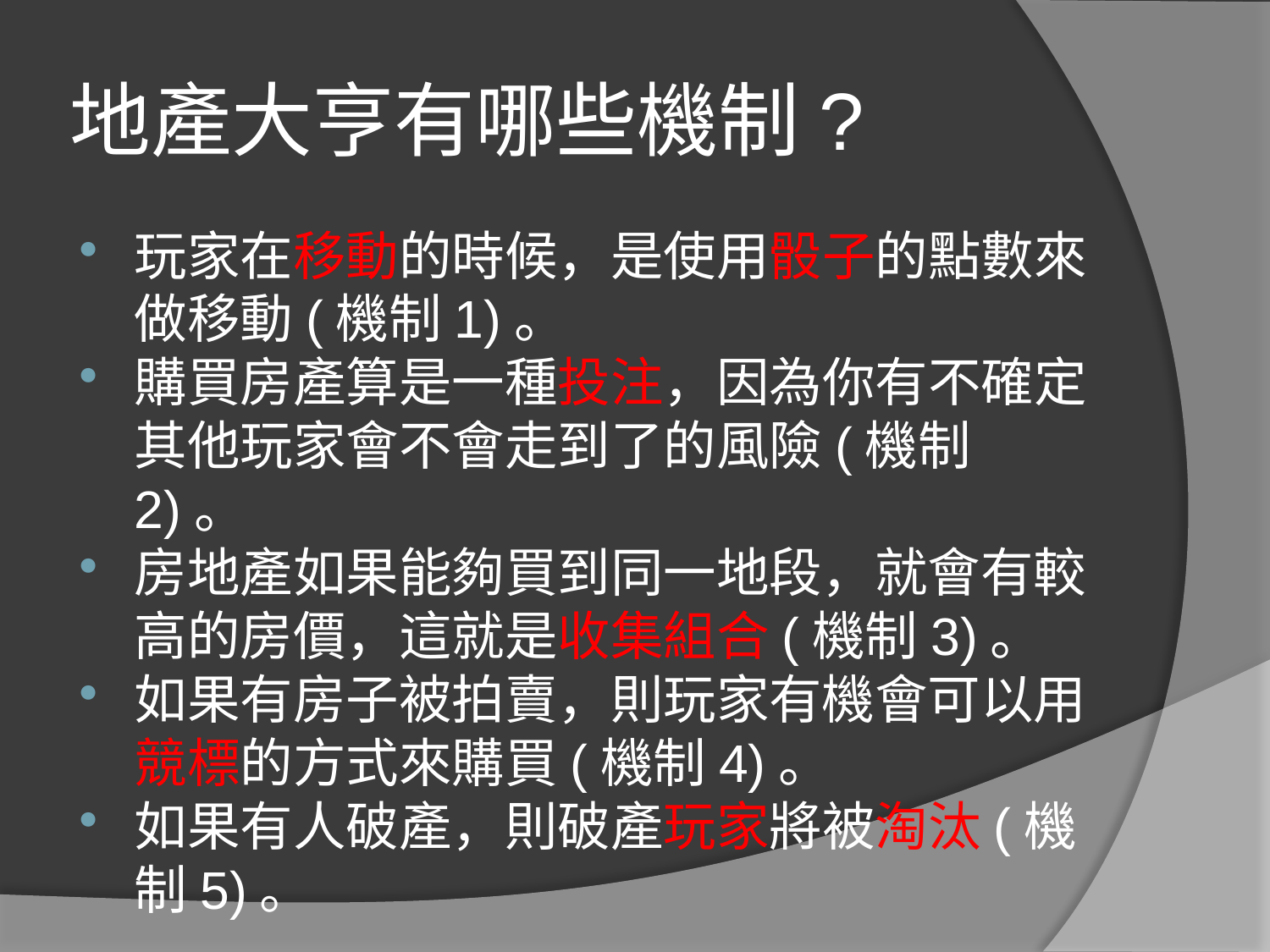

地產大亨有哪些機制?
玩家在移動的時候，是使用骰子的點數來做移動(機制1)。
購買房產算是一種投注，因為你有不確定其他玩家會不會走到了的風險(機制2)。
房地產如果能夠買到同一地段，就會有較高的房價，這就是收集組合(機制3)。
如果有房子被拍賣，則玩家有機會可以用競標的方式來購買(機制4)。
如果有人破產，則破產玩家將被淘汰(機制5)。